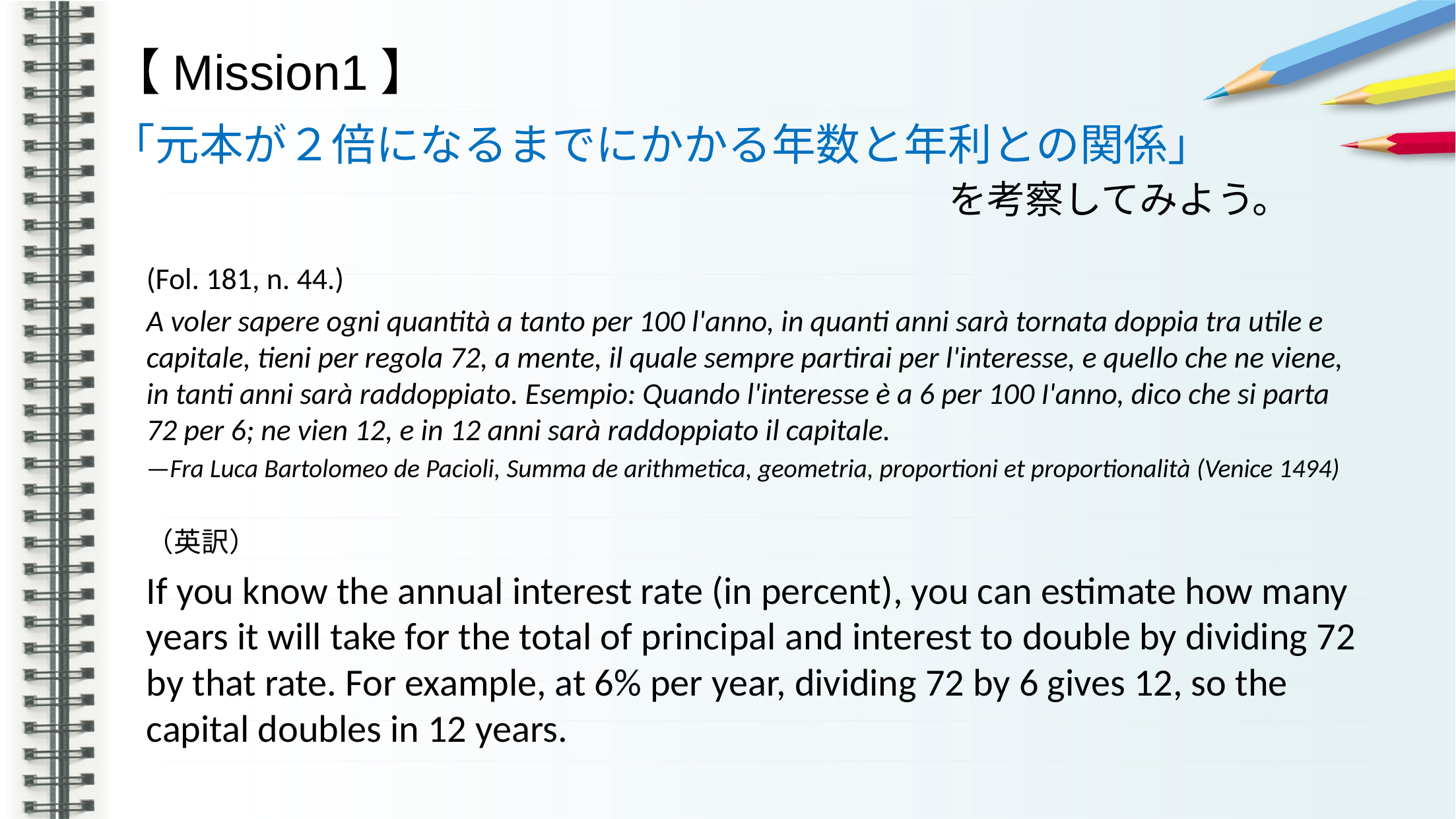

# 【Mission1】 「元本が２倍になるまでにかかる年数と年利との関係」 　　　　　　　　　　　　　　　　　　　を考察してみよう。
(Fol. 181, n. 44.)
A voler sapere ogni quantità a tanto per 100 l'anno, in quanti anni sarà tornata doppia tra utile e capitale, tieni per regola 72, a mente, il quale sempre partirai per l'interesse, e quello che ne viene, in tanti anni sarà raddoppiato. Esempio: Quando l'interesse è a 6 per 100 I'anno, dico che si parta 72 per 6; ne vien 12, e in 12 anni sarà raddoppiato il capitale.
—Fra Luca Bartolomeo de Pacioli, Summa de arithmetica, geometria, proportioni et proportionalità (Venice 1494)

（英訳）
If you know the annual interest rate (in percent), you can estimate how many years it will take for the total of principal and interest to double by dividing 72 by that rate. For example, at 6% per year, dividing 72 by 6 gives 12, so the capital doubles in 12 years.